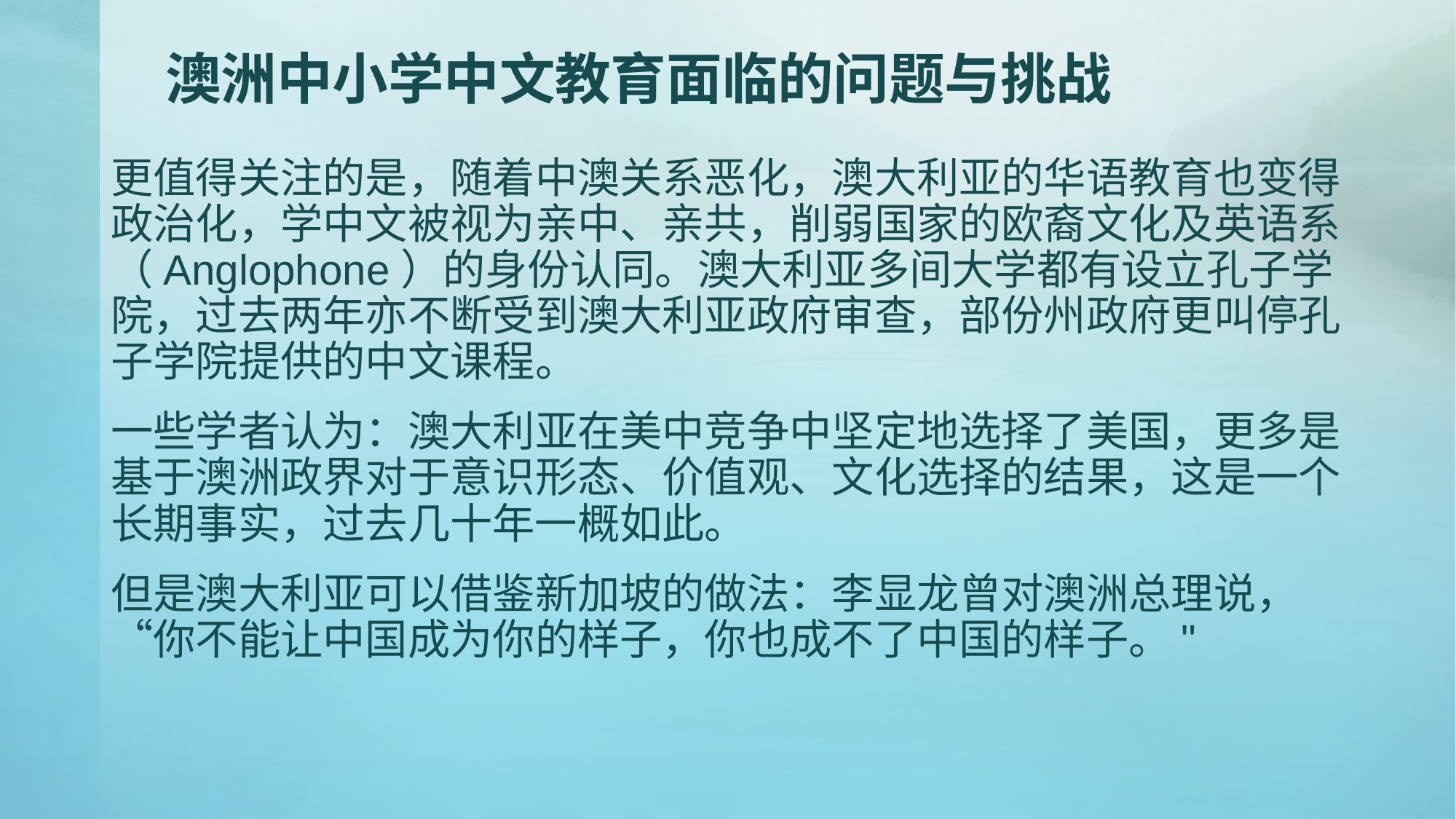

# 澳洲中小学中文教育面临的问题与挑战
更值得关注的是，随着中澳关系恶化，澳大利亚的华语教育也变得政治化，学中文被视为亲中、亲共，削弱国家的欧裔文化及英语系（Anglophone）的身份认同。澳大利亚多间大学都有设立孔子学院，过去两年亦不断受到澳大利亚政府审查，部份州政府更叫停孔子学院提供的中文课程。
一些学者认为：澳大利亚在美中竞争中坚定地选择了美国，更多是基于澳洲政界对于意识形态、价值观、文化选择的结果，这是一个长期事实，过去几十年一概如此。
但是澳大利亚可以借鉴新加坡的做法：李显龙曾对澳洲总理说，“你不能让中国成为你的样子，你也成不了中国的样子。"